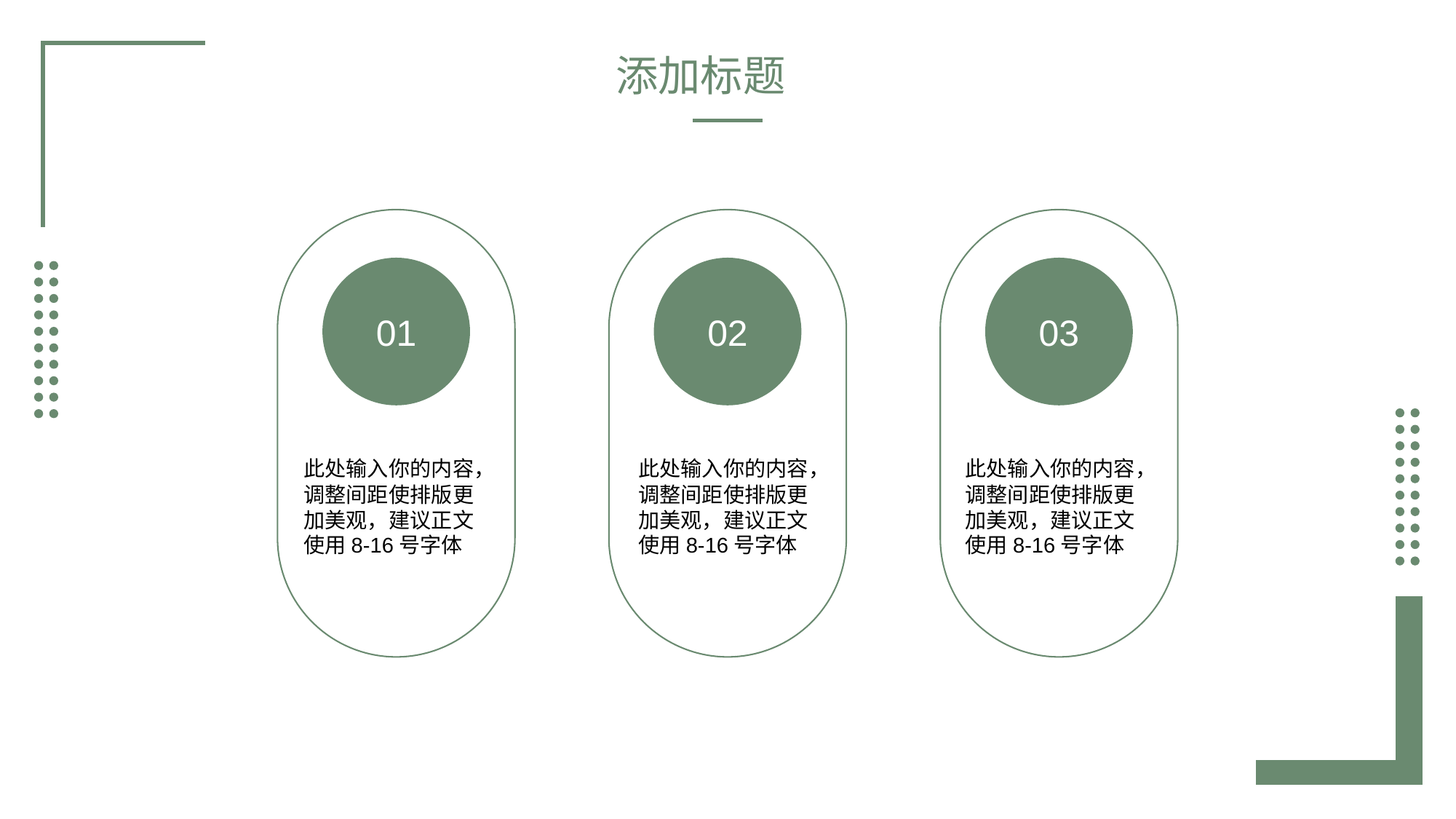

添加标题

01
此处输入你的内容，调整间距使排版更加美观，建议正文使用8-16号字体

02
此处输入你的内容，调整间距使排版更加美观，建议正文使用8-16号字体

03
此处输入你的内容，调整间距使排版更加美观，建议正文使用8-16号字体